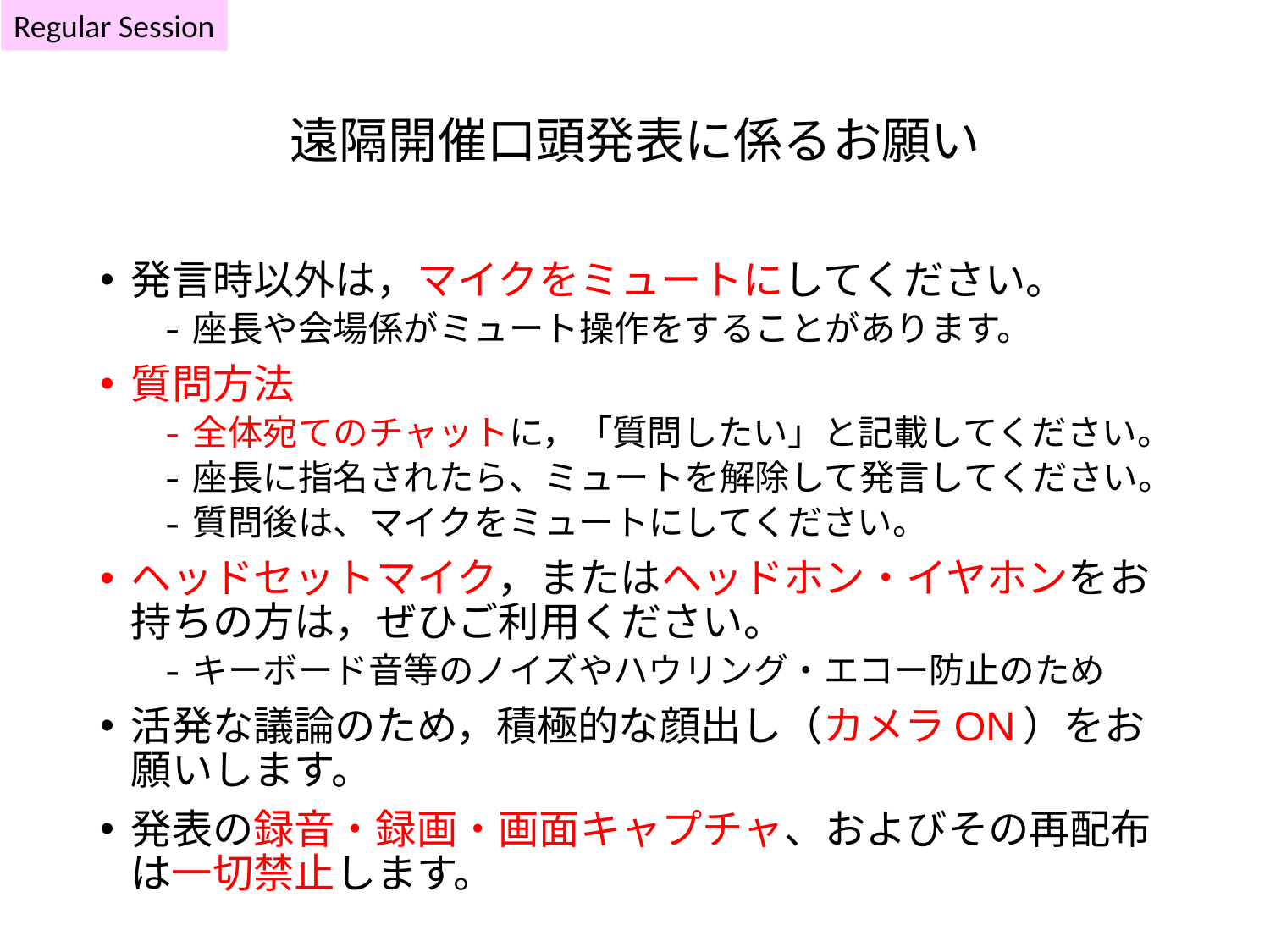

Regular Session
# 遠隔開催口頭発表に係るお願い
発言時以外は，マイクをミュートにしてください。
座長や会場係がミュート操作をすることがあります。
質問方法
全体宛てのチャットに，「質問したい」と記載してください。
座長に指名されたら、ミュートを解除して発言してください。
質問後は、マイクをミュートにしてください。
ヘッドセットマイク，またはヘッドホン・イヤホンをお持ちの方は，ぜひご利用ください。
キーボード音等のノイズやハウリング・エコー防止のため
活発な議論のため，積極的な顔出し（カメラON）をお願いします。
発表の録音・録画・画面キャプチャ、およびその再配布は一切禁止します。